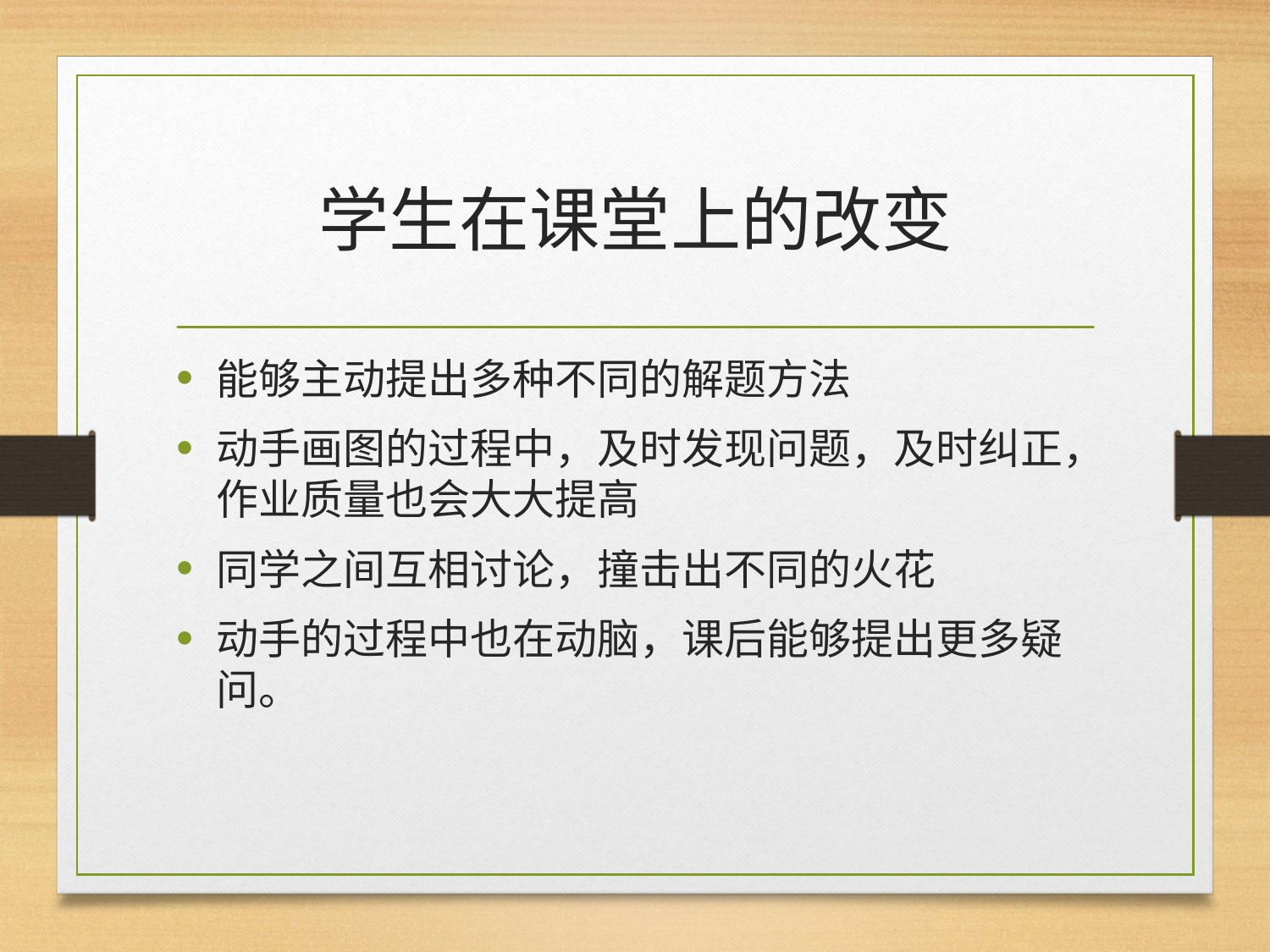

# 学生在课堂上的改变
能够主动提出多种不同的解题方法
动手画图的过程中，及时发现问题，及时纠正，作业质量也会大大提高
同学之间互相讨论，撞击出不同的火花
动手的过程中也在动脑，课后能够提出更多疑问。